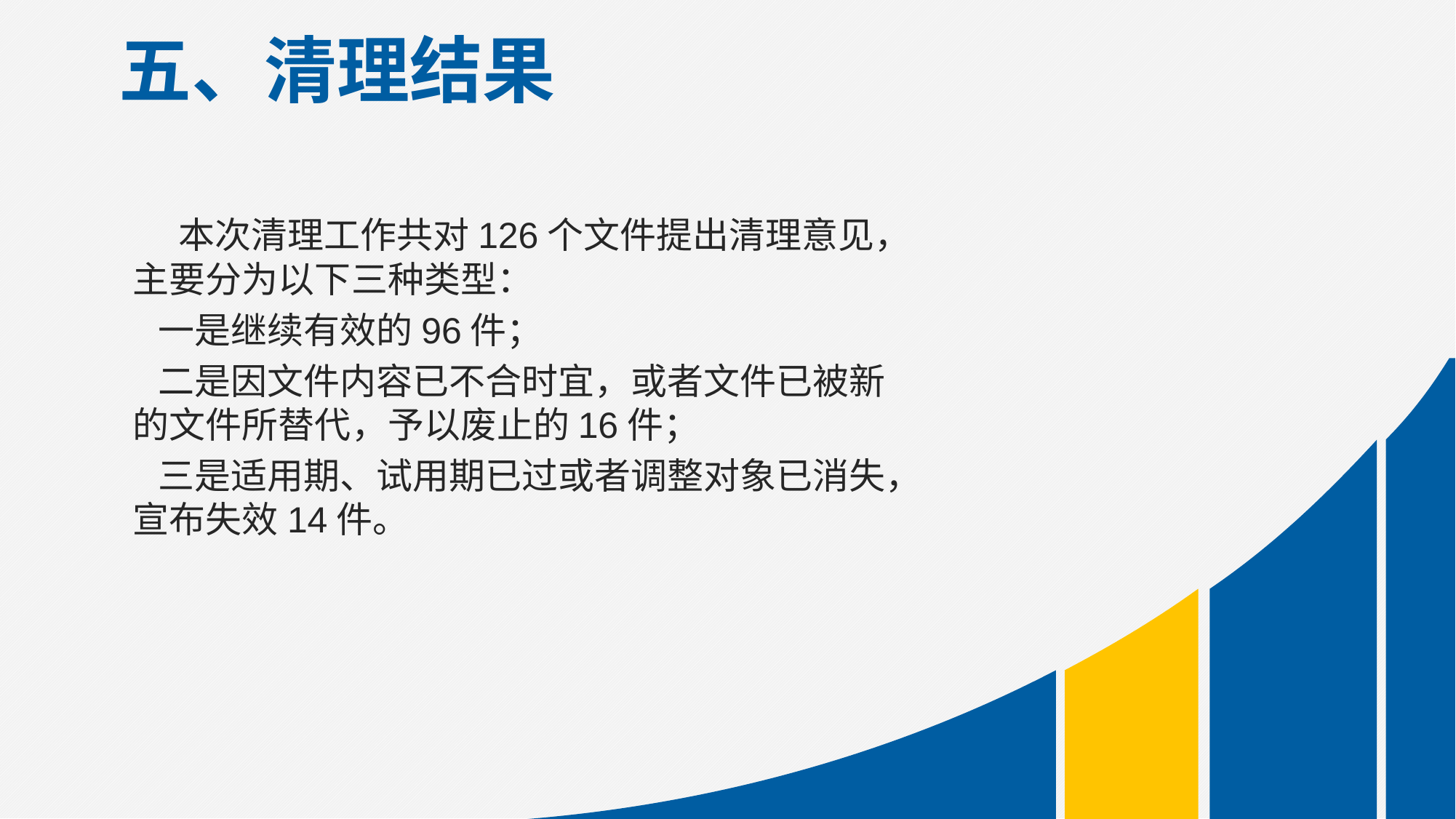

五、清理结果
     本次清理工作共对126个文件提出清理意见，主要分为以下三种类型：
  一是继续有效的96件；
  二是因文件内容已不合时宜，或者文件已被新的文件所替代，予以废止的16件；
  三是适用期、试用期已过或者调整对象已消失，宣布失效14件。